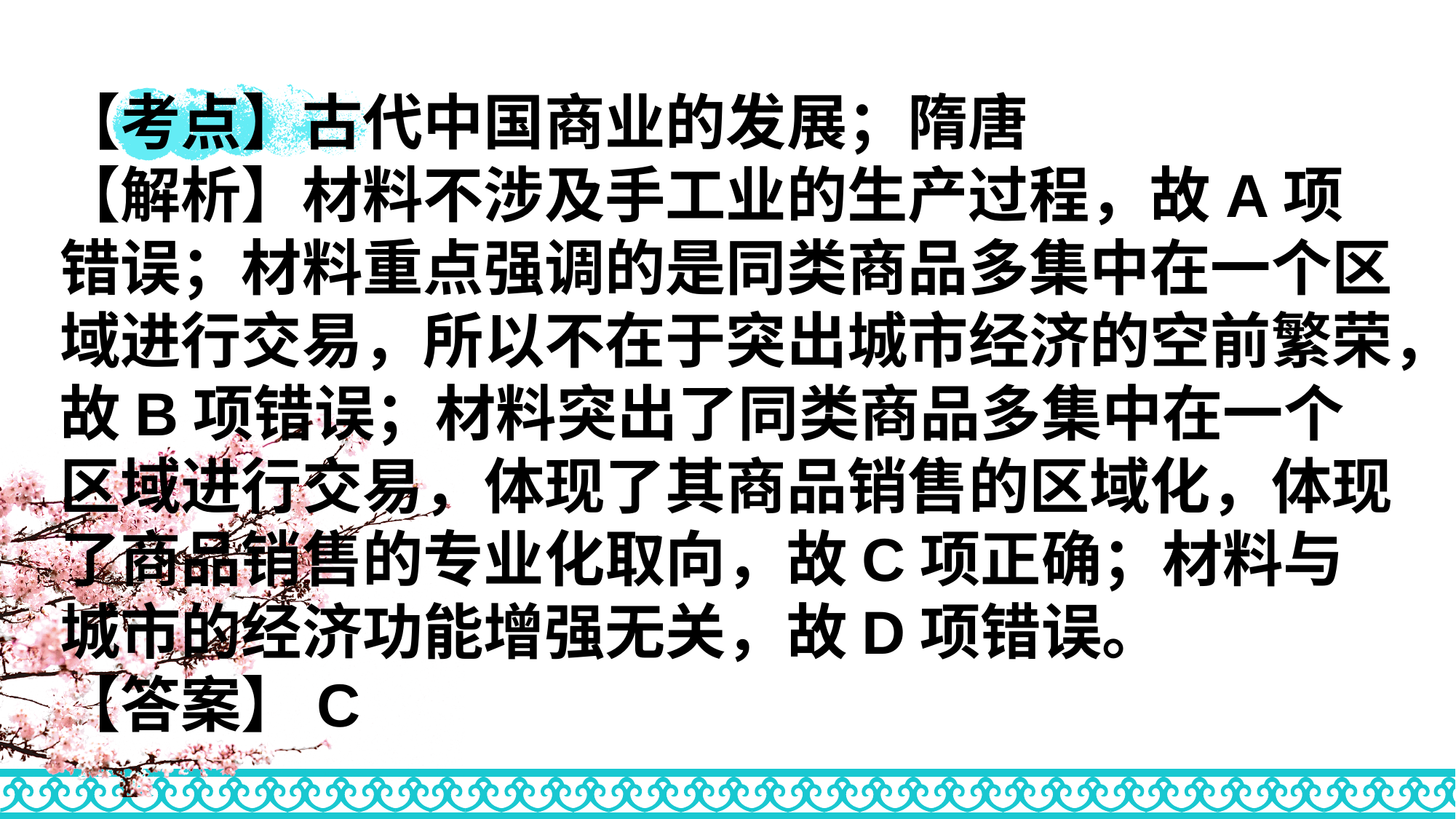

【考点】古代中国商业的发展；隋唐
【解析】材料不涉及手工业的生产过程，故A项错误；材料重点强调的是同类商品多集中在一个区域进行交易，所以不在于突出城市经济的空前繁荣，故B项错误；材料突出了同类商品多集中在一个区域进行交易，体现了其商品销售的区域化，体现了商品销售的专业化取向，故C项正确；材料与城市的经济功能增强无关，故D项错误。
【答案】C